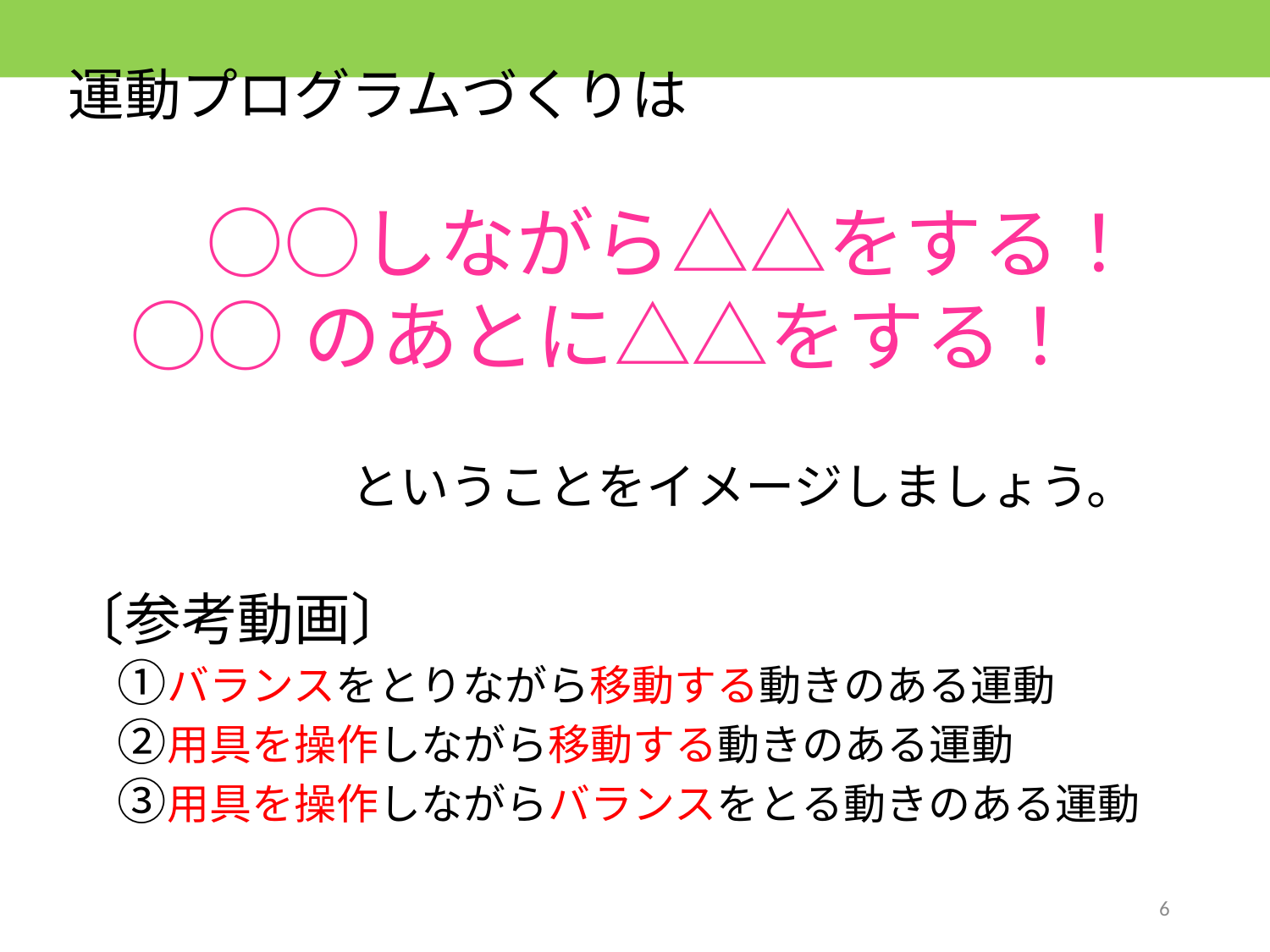

運動プログラムづくりは

　○○しながら△△をする！
  ○○のあとに△△をする！
　　　　　ということをイメージしましょう。

〔参考動画〕
　①バランスをとりながら移動する動きのある運動
　②用具を操作しながら移動する動きのある運動
　③用具を操作しながらバランスをとる動きのある運動

6